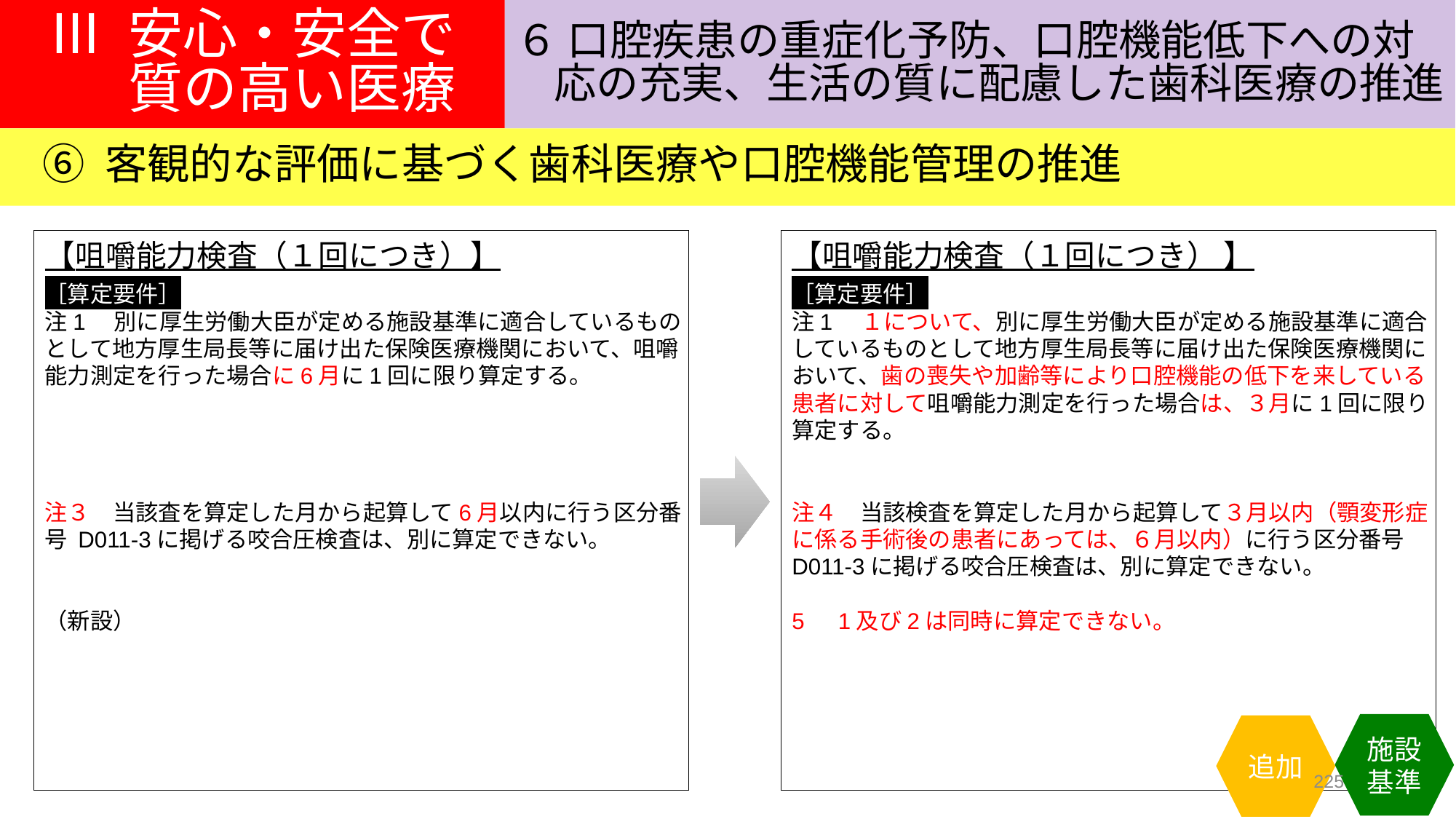

Ⅲ 安心・安全で
質の高い医療
６ 口腔疾患の重症化予防、口腔機能低下への対
応の充実、生活の質に配慮した歯科医療の推進
⑥ 客観的な評価に基づく歯科医療や口腔機能管理の推進
【咀嚼能力検査（１回につき）】

［算定要件］
注1　別に厚生労働大臣が定める施設基準に適合しているものとして地方厚生局長等に届け出た保険医療機関において、咀嚼能力測定を行った場合に6月に1回に限り算定する。

注３　当該査を算定した月から起算して6月以内に行う区分番号 D011-3に掲げる咬合圧検査は、別に算定できない。

（新設）

【咀嚼能力検査（１回につき） 】

［算定要件］
注1　１について、別に厚生労働大臣が定める施設基準に適合しているものとして地方厚生局長等に届け出た保険医療機関において、歯の喪失や加齢等により口腔機能の低下を来している患者に対して咀嚼能力測定を行った場合は、３月に1回に限り算定する。

注４　当該検査を算定した月から起算して３月以内（顎変形症に係る手術後の患者にあっては、６月以内）に行う区分番号D011-3に掲げる咬合圧検査は、別に算定できない。

5　1及び2は同時に算定できない。

施設基準
追加
225